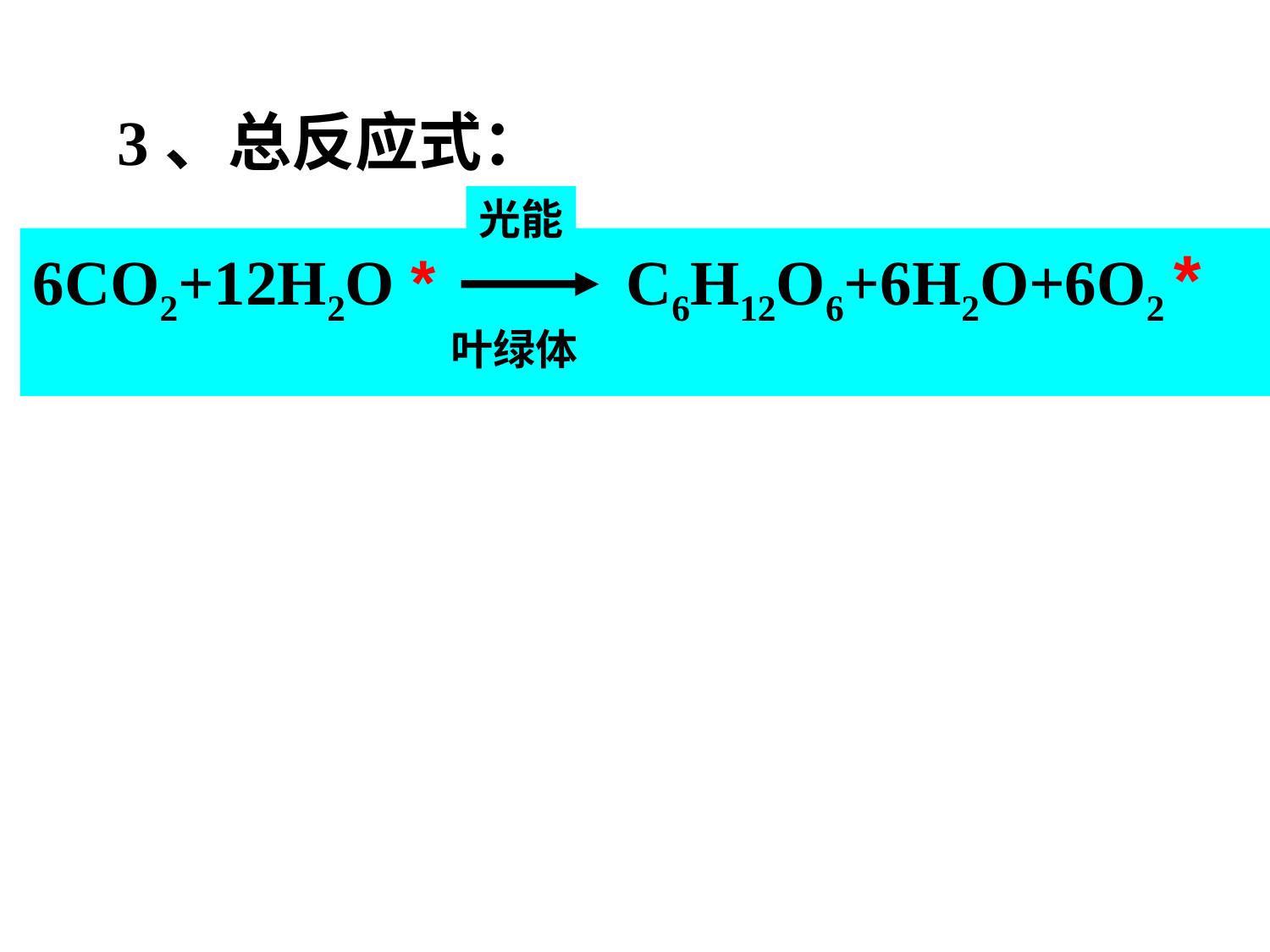

3、总反应式：
光能
6CO2+12H2O *            C6H12O6+6H2O+6O2 *

叶绿体